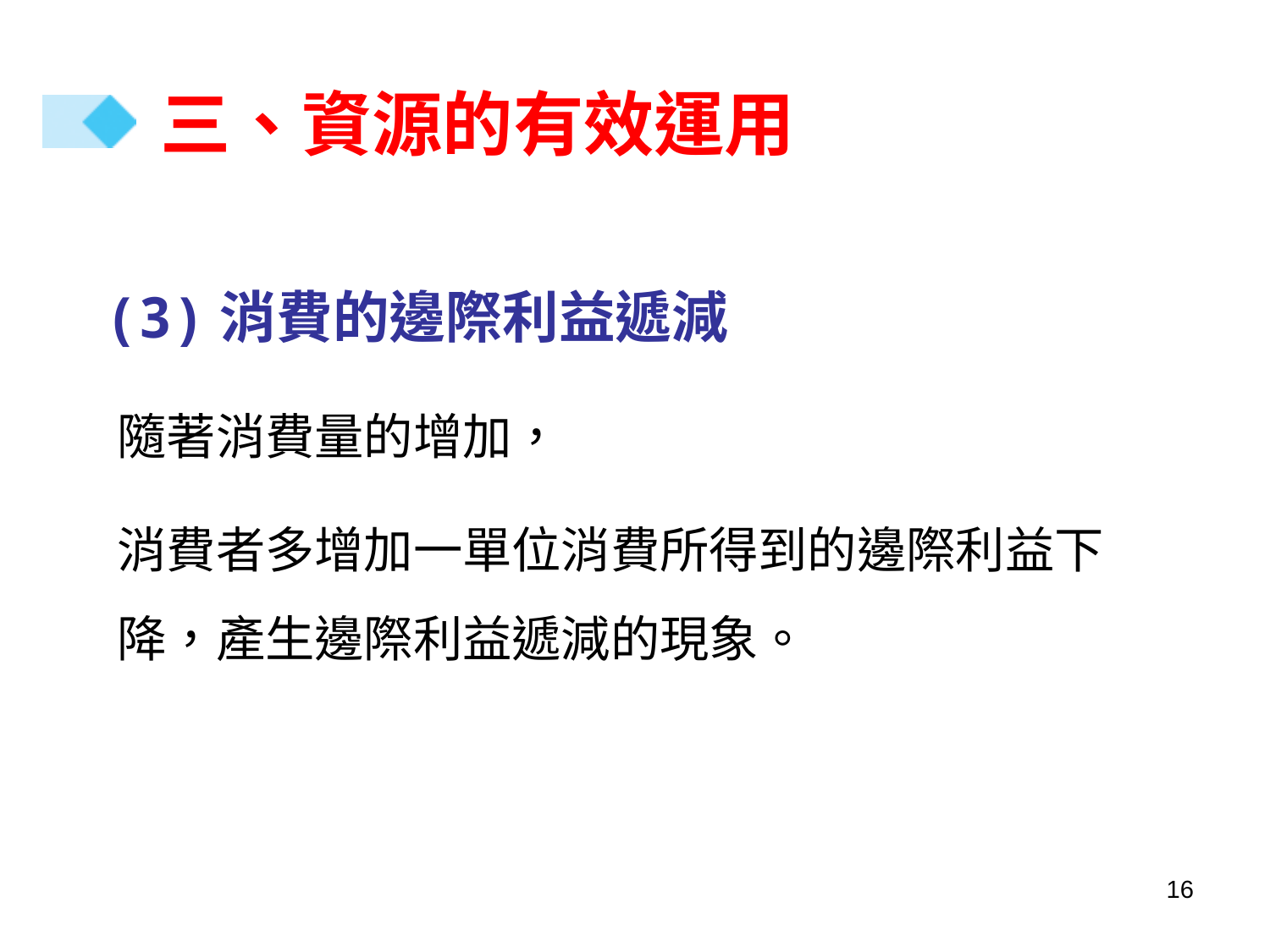

# 三、資源的有效運用
 (3)消費的邊際利益遞減
隨著消費量的增加，
消費者多增加一單位消費所得到的邊際利益下降，產生邊際利益遞減的現象。

16